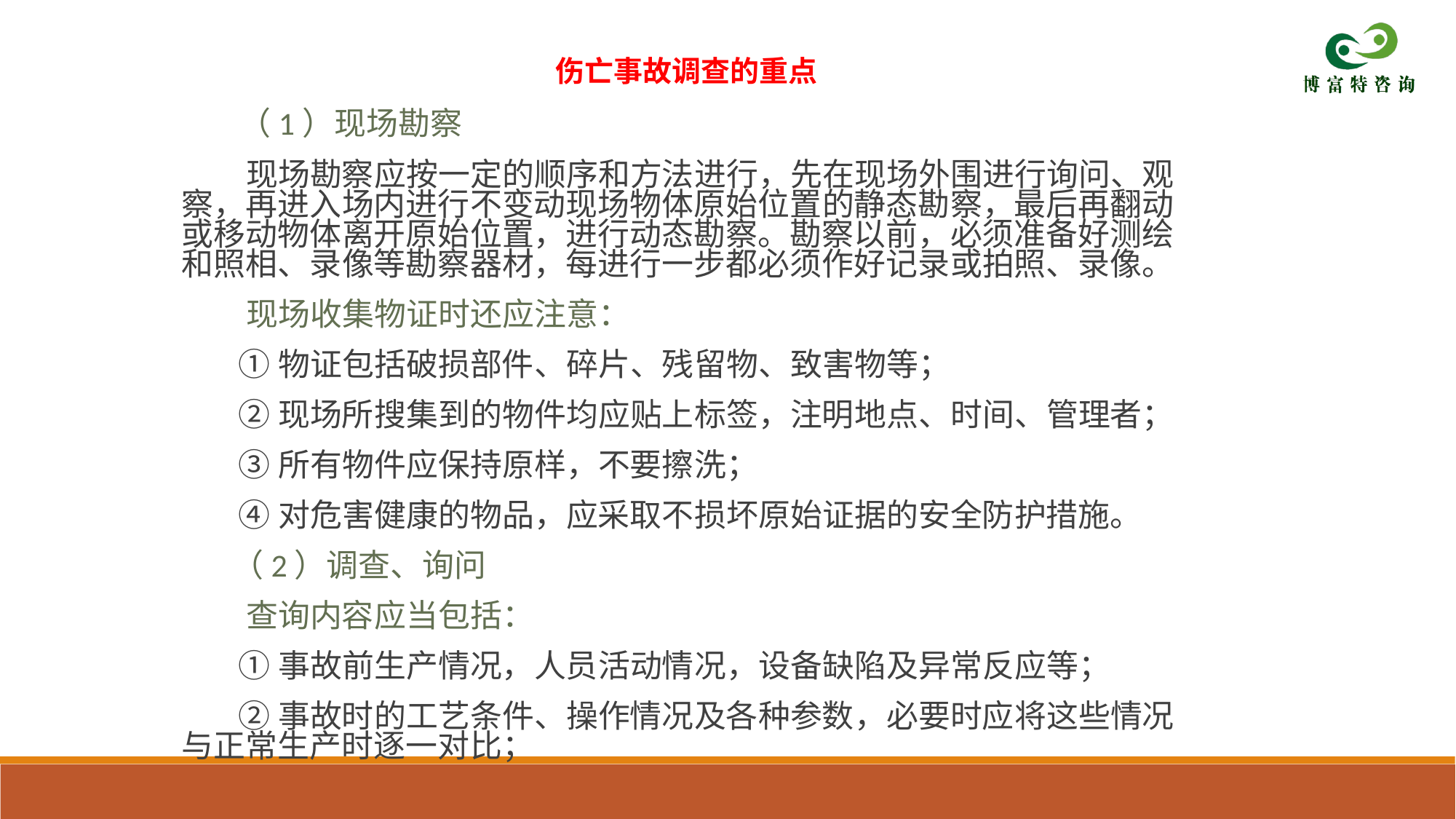

伤亡事故调查的重点
      （1）现场勘察
        现场勘察应按一定的顺序和方法进行，先在现场外围进行询问、观察，再进入场内进行不变动现场物体原始位置的静态勘察，最后再翻动或移动物体离开原始位置，进行动态勘察。勘察以前，必须准备好测绘和照相、录像等勘察器材，每进行一步都必须作好记录或拍照、录像。
        现场收集物证时还应注意：
        ①物证包括破损部件、碎片、残留物、致害物等；
        ②现场所搜集到的物件均应贴上标签，注明地点、时间、管理者；
        ③所有物件应保持原样，不要擦洗；
        ④对危害健康的物品，应采取不损坏原始证据的安全防护措施。
      （2）调查、询问
        查询内容应当包括：
        ①事故前生产情况，人员活动情况，设备缺陷及异常反应等；
        ②事故时的工艺条件、操作情况及各种参数，必要时应将这些情况与正常生产时逐一对比；